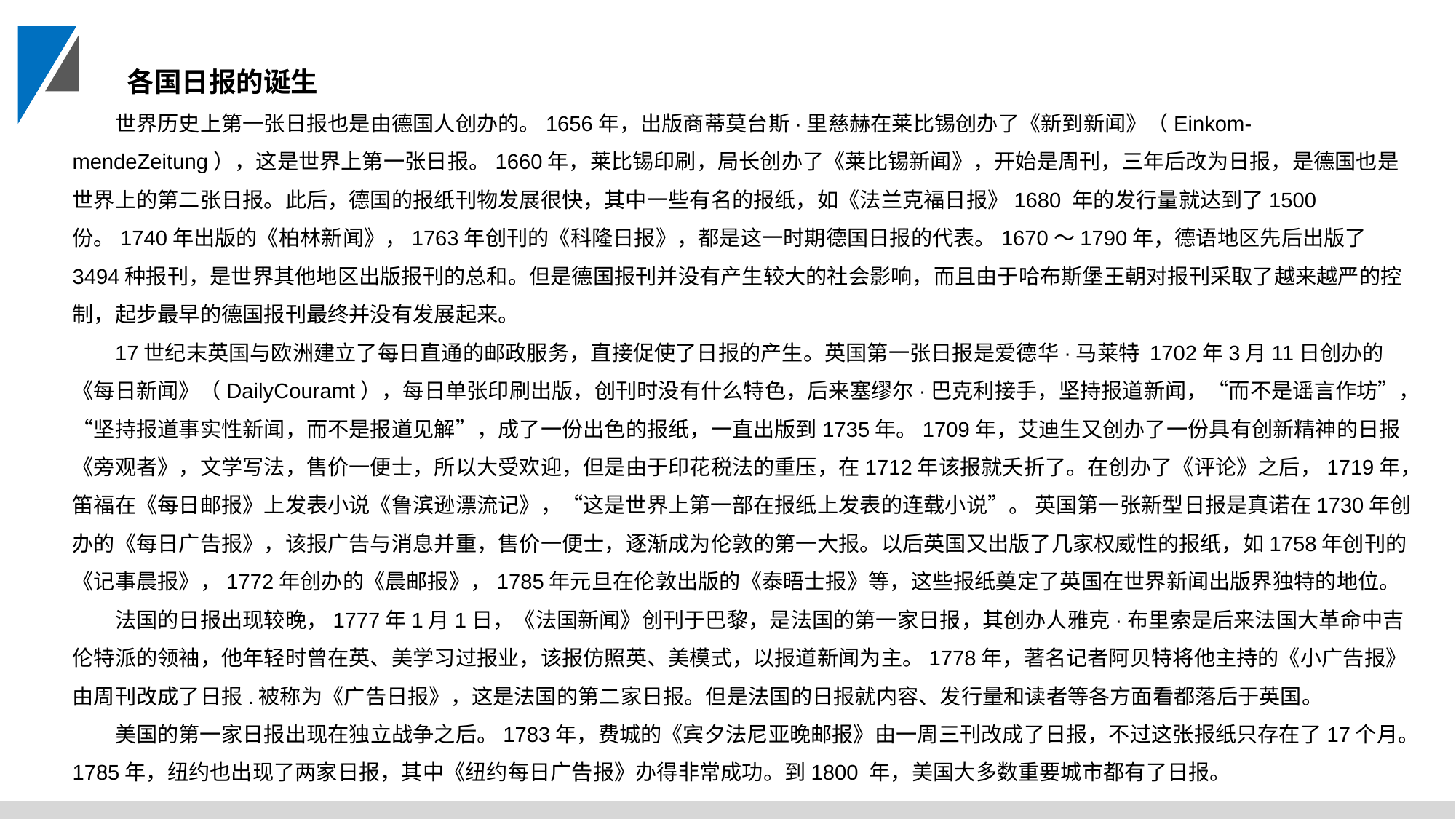

各国日报的诞生
世界历史上第一张日报也是由德国人创办的。1656年，出版商蒂莫台斯·里慈赫在莱比锡创办了《新到新闻》（Einkom- mendeZeitung），这是世界上第一张日报。1660年，莱比锡印刷，局长创办了《莱比锡新闻》，开始是周刊，三年后改为日报，是德国也是世界上的第二张日报。此后，德国的报纸刊物发展很快，其中一些有名的报纸，如《法兰克福日报》1680 年的发行量就达到了1500份。1740年出版的《柏林新闻》，1763年创刊的《科隆日报》，都是这一时期德国日报的代表。1670～1790年，德语地区先后出版了3494种报刊，是世界其他地区出版报刊的总和。但是德国报刊并没有产生较大的社会影响，而且由于哈布斯堡王朝对报刊采取了越来越严的控制，起步最早的德国报刊最终并没有发展起来。
17世纪末英国与欧洲建立了每日直通的邮政服务，直接促使了日报的产生。英国第一张日报是爱德华·马莱特 1702年3月11日创办的《每日新闻》（DailyCouramt），每日单张印刷出版，创刊时没有什么特色，后来塞缪尔·巴克利接手，坚持报道新闻，“而不是谣言作坊”，“坚持报道事实性新闻，而不是报道见解”，成了一份出色的报纸，一直出版到1735年。1709年，艾迪生又创办了一份具有创新精神的日报《旁观者》，文学写法，售价一便士，所以大受欢迎，但是由于印花税法的重压，在1712年该报就夭折了。在创办了《评论》之后，1719年，笛福在《每日邮报》上发表小说《鲁滨逊漂流记》，“这是世界上第一部在报纸上发表的连载小说”。 英国第一张新型日报是真诺在1730年创办的《每日广告报》，该报广告与消息并重，售价一便士，逐渐成为伦敦的第一大报。以后英国又出版了几家权威性的报纸，如1758年创刊的《记事晨报》，1772年创办的《晨邮报》，1785年元旦在伦敦出版的《泰晤士报》等，这些报纸奠定了英国在世界新闻出版界独特的地位。
法国的日报出现较晚，1777年1月1日，《法国新闻》创刊于巴黎，是法国的第一家日报，其创办人雅克·布里索是后来法国大革命中吉伦特派的领袖，他年轻时曾在英、美学习过报业，该报仿照英、美模式，以报道新闻为主。1778年，著名记者阿贝特将他主持的《小广告报》由周刊改成了日报.被称为《广告日报》，这是法国的第二家日报。但是法国的日报就内容、发行量和读者等各方面看都落后于英国。
美国的第一家日报出现在独立战争之后。1783年，费城的《宾夕法尼亚晚邮报》由一周三刊改成了日报，不过这张报纸只存在了17个月。1785年，纽约也出现了两家日报，其中《纽约每日广告报》办得非常成功。到1800 年，美国大多数重要城市都有了日报。